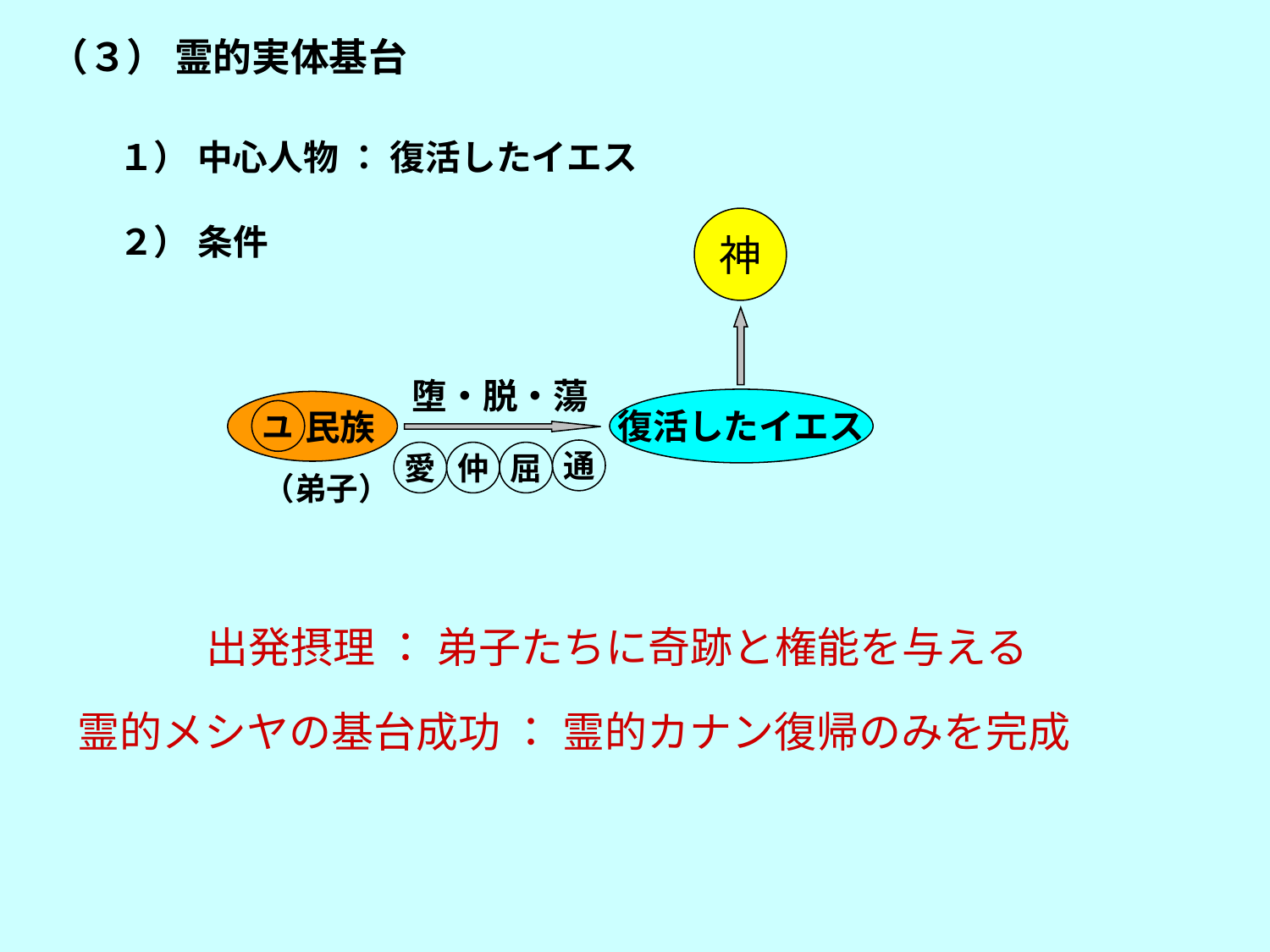

（３） 霊的実体基台
１） 中心人物 ： 復活したイエス

２） 条件
神

堕・脱・蕩
復活したイエス
      民族
ユ

通
愛
仲
屈
（弟子）
出発摂理 ： 弟子たちに奇跡と権能を与える
霊的メシヤの基台成功 ： 霊的カナン復帰のみを完成